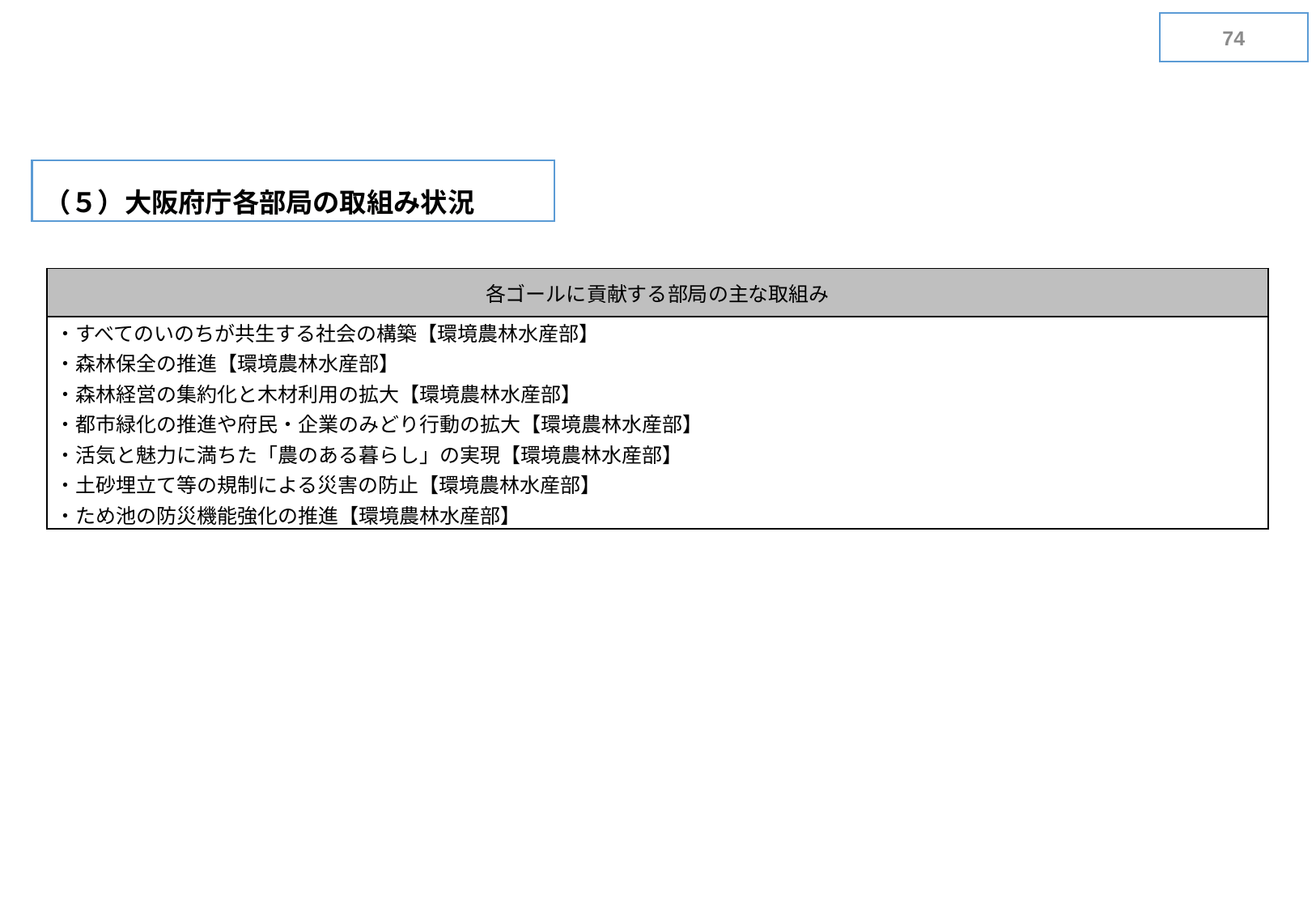

74
（５）大阪府庁各部局の取組み状況
| 各ゴールに貢献する部局の主な取組み |
| --- |
| ・すべてのいのちが共生する社会の構築【環境農林水産部】 ・森林保全の推進【環境農林水産部】 ・森林経営の集約化と木材利用の拡大【環境農林水産部】 ・都市緑化の推進や府民・企業のみどり行動の拡大【環境農林水産部】 ・活気と魅力に満ちた「農のある暮らし」の実現【環境農林水産部】 ・土砂埋立て等の規制による災害の防止【環境農林水産部】 ・ため池の防災機能強化の推進【環境農林水産部】 |